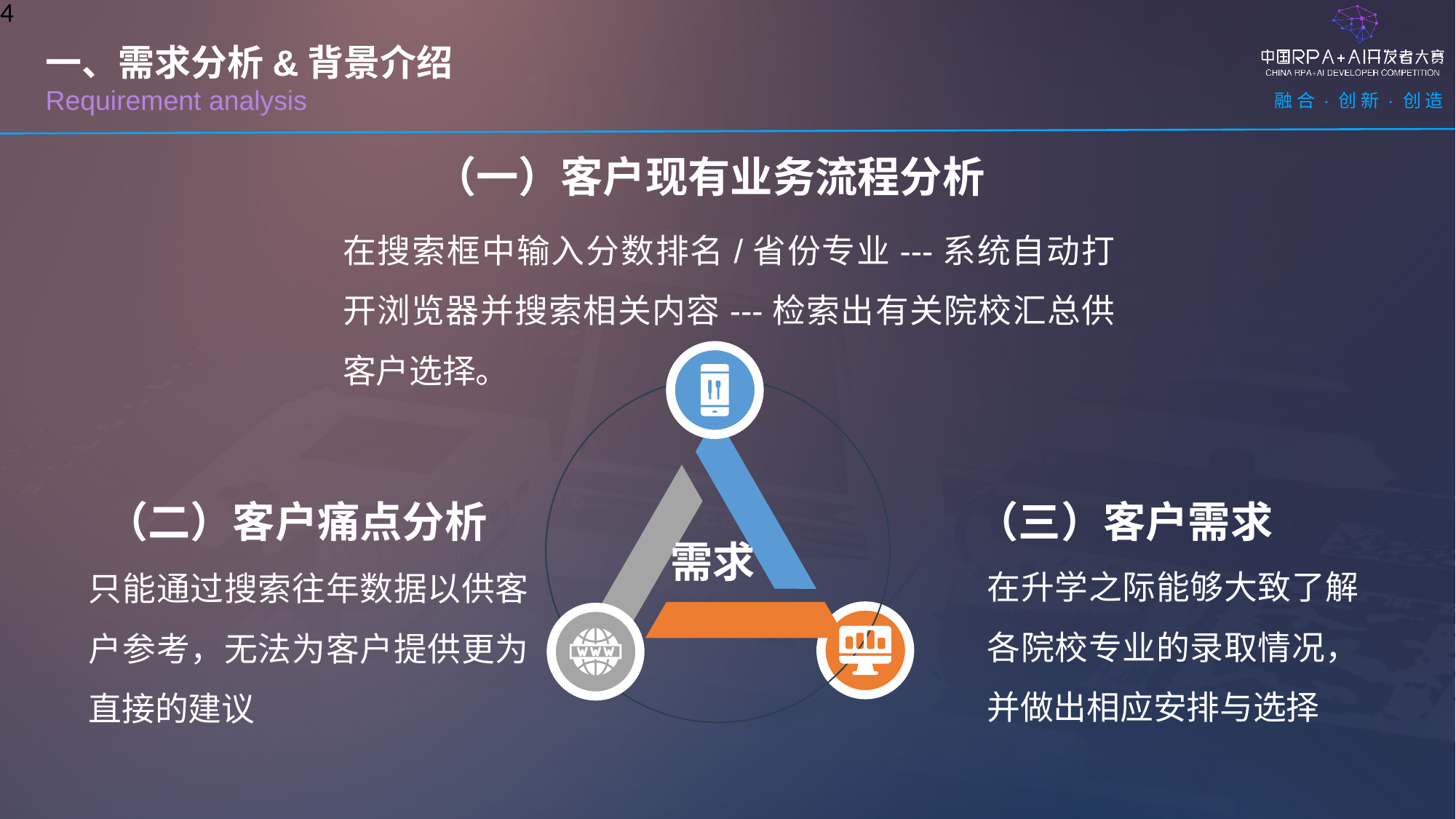

4
一、需求分析&背景介绍
Requirement analysis
（一）客户现有业务流程分析
在搜索框中输入分数排名/省份专业---系统自动打开浏览器并搜索相关内容---检索出有关院校汇总供客户选择。

需求

（二）客户痛点分析
（三）客户需求
在升学之际能够大致了解各院校专业的录取情况，并做出相应安排与选择
只能通过搜索往年数据以供客户参考，无法为客户提供更为直接的建议